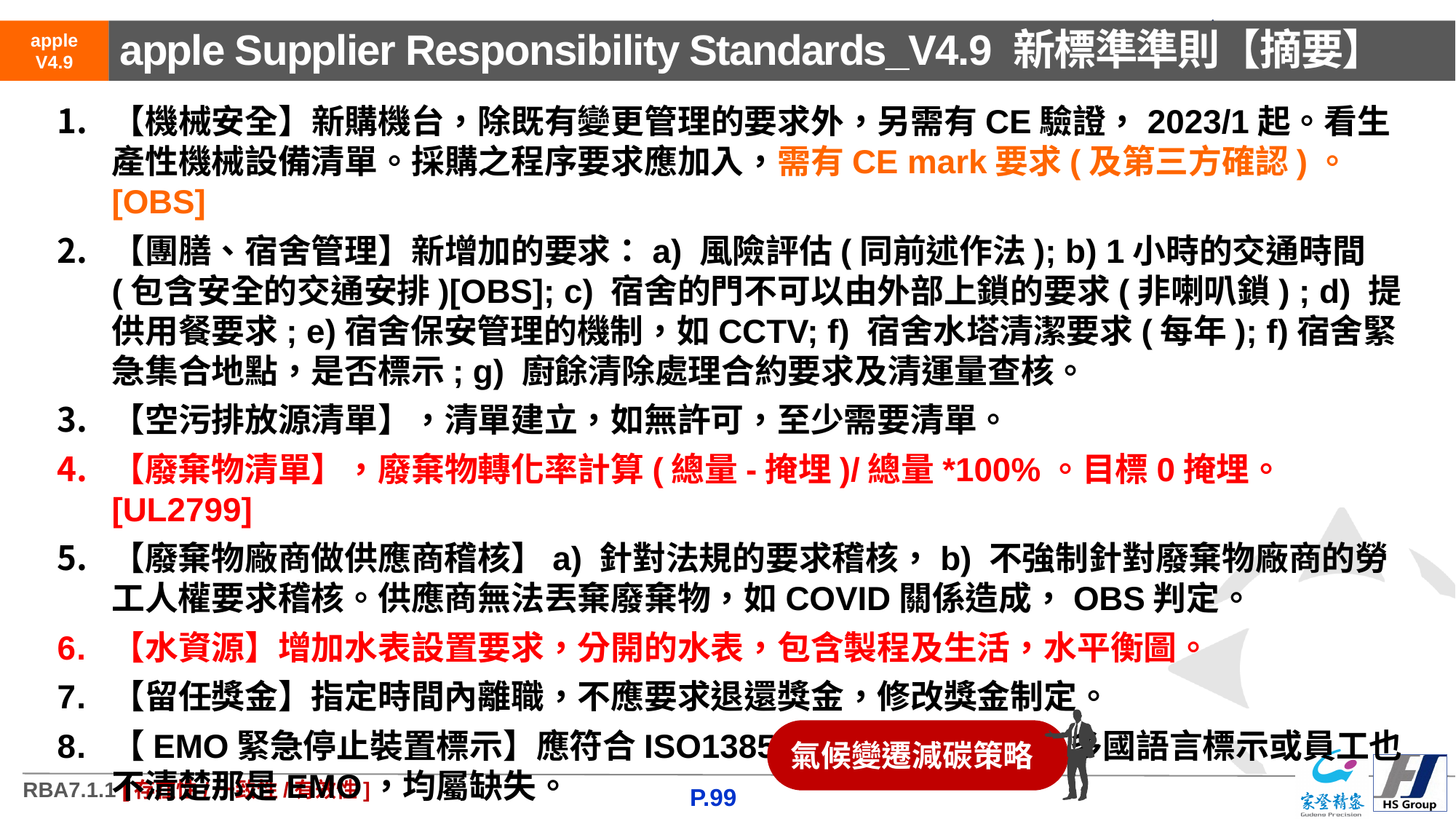

# apple Supplier Responsibility Standards_V4.9 新標準準則【摘要】
【機械安全】新購機台，除既有變更管理的要求外，另需有CE驗證，2023/1起。看生產性機械設備清單。採購之程序要求應加入，需有CE mark要求(及第三方確認)。[OBS]
【團膳、宿舍管理】新增加的要求：a) 風險評估(同前述作法); b) 1小時的交通時間(包含安全的交通安排)[OBS]; c) 宿舍的門不可以由外部上鎖的要求(非喇叭鎖) ; d) 提供用餐要求; e)宿舍保安管理的機制，如CCTV; f) 宿舍水塔清潔要求(每年); f)宿舍緊急集合地點，是否標示; g) 廚餘清除處理合約要求及清運量查核。
【空污排放源清單】，清單建立，如無許可，至少需要清單。
【廢棄物清單】，廢棄物轉化率計算(總量-掩埋)/總量*100%。目標0掩埋。[UL2799]
【廢棄物廠商做供應商稽核】a) 針對法規的要求稽核，b) 不強制針對廢棄物廠商的勞工人權要求稽核。供應商無法丟棄廢棄物，如COVID關係造成，OBS判定。
【水資源】增加水表設置要求，分開的水表，包含製程及生活，水平衡圖。
【留任獎金】指定時間內離職，不應要求退還獎金，修改獎金制定。
【EMO緊急停止裝置標示】應符合ISO13850規範，EMO 沒有多國語言標示或員工也不清楚那是EMO，均屬缺失。

氣候變遷減碳策略